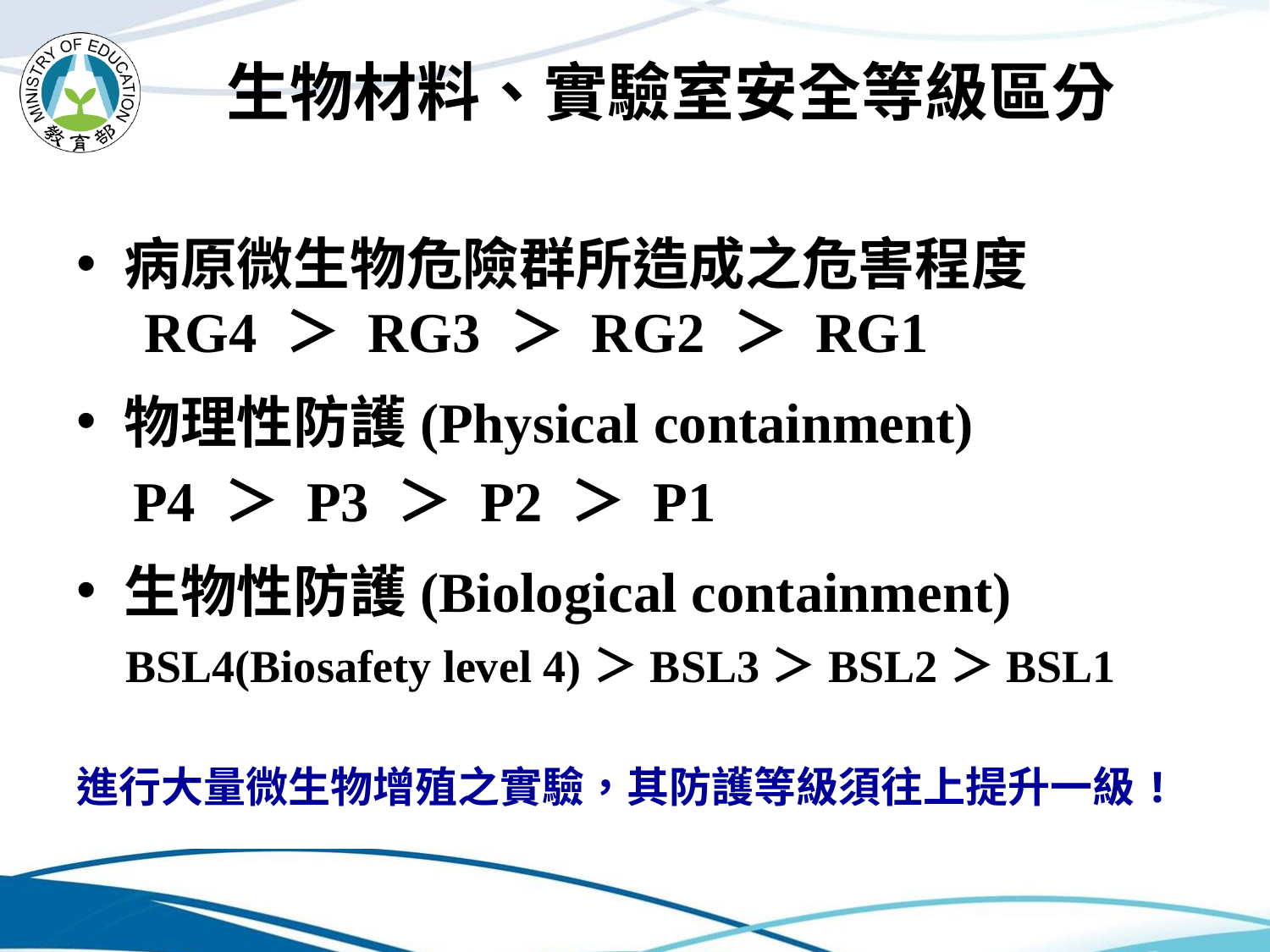

# 生物材料、實驗室安全等級區分
病原微生物危險群所造成之危害程度
  RG4 ＞ RG3 ＞ RG2 ＞ RG1
物理性防護(Physical containment)
    P4 ＞ P3 ＞ P2 ＞ P1
生物性防護(Biological containment)
    BSL4(Biosafety level 4)＞BSL3＞BSL2＞BSL1

進行大量微生物增殖之實驗，其防護等級須往上提升一級!
40